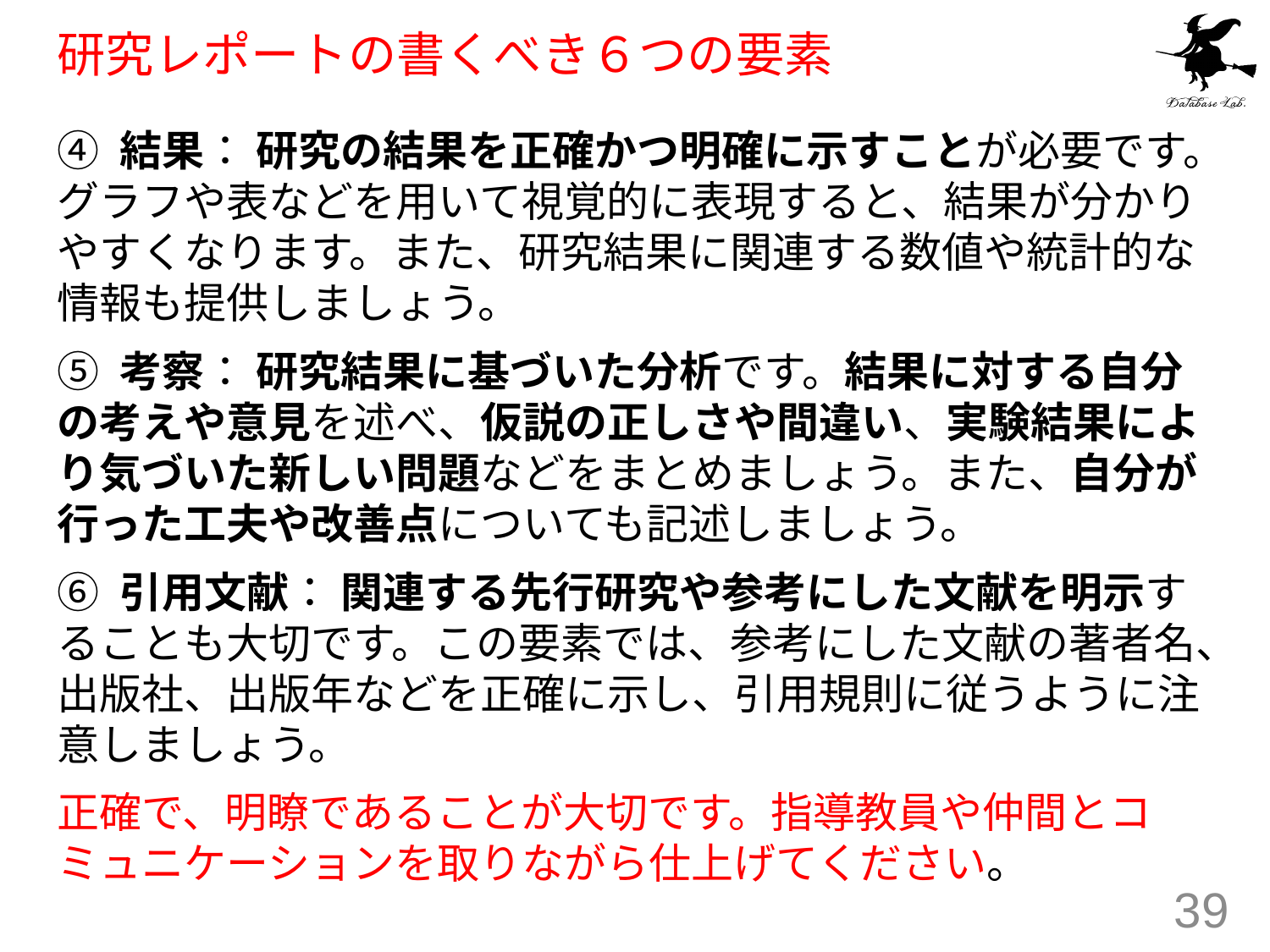

# 研究レポートの書くべき６つの要素
④ 結果： 研究の結果を正確かつ明確に示すことが必要です。グラフや表などを用いて視覚的に表現すると、結果が分かりやすくなります。また、研究結果に関連する数値や統計的な情報も提供しましょう。
⑤ 考察： 研究結果に基づいた分析です。結果に対する自分の考えや意見を述べ、仮説の正しさや間違い、実験結果により気づいた新しい問題などをまとめましょう。また、自分が行った工夫や改善点についても記述しましょう。
⑥ 引用文献： 関連する先行研究や参考にした文献を明示することも大切です。この要素では、参考にした文献の著者名、出版社、出版年などを正確に示し、引用規則に従うように注意しましょう。
正確で、明瞭であることが大切です。指導教員や仲間とコミュニケーションを取りながら仕上げてください。
39